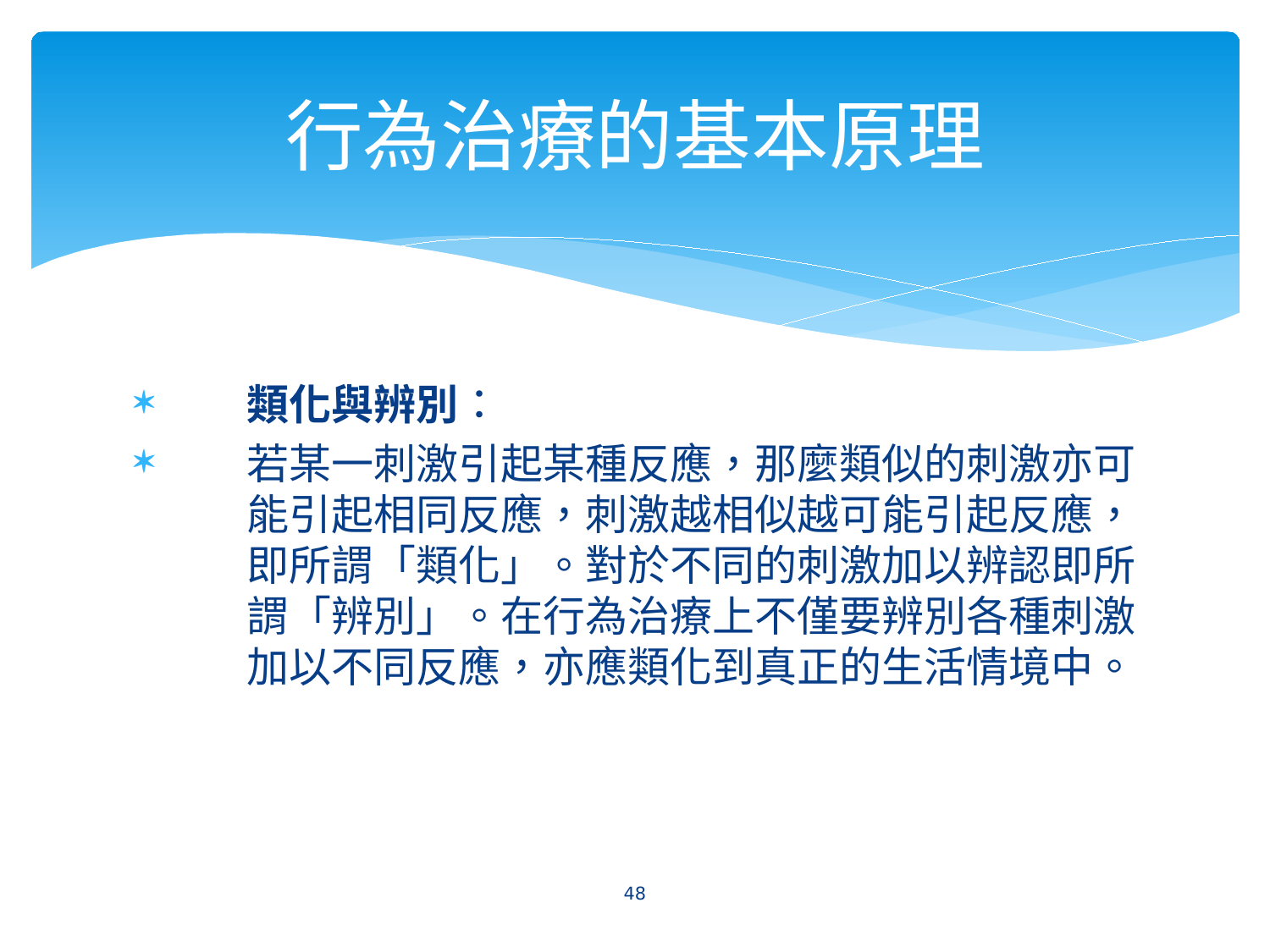

# 行為治療的基本原理
類化與辨別：
若某一刺激引起某種反應，那麼類似的刺激亦可能引起相同反應，刺激越相似越可能引起反應，即所謂「類化」。對於不同的刺激加以辨認即所謂「辨別」。在行為治療上不僅要辨別各種刺激加以不同反應，亦應類化到真正的生活情境中。
48